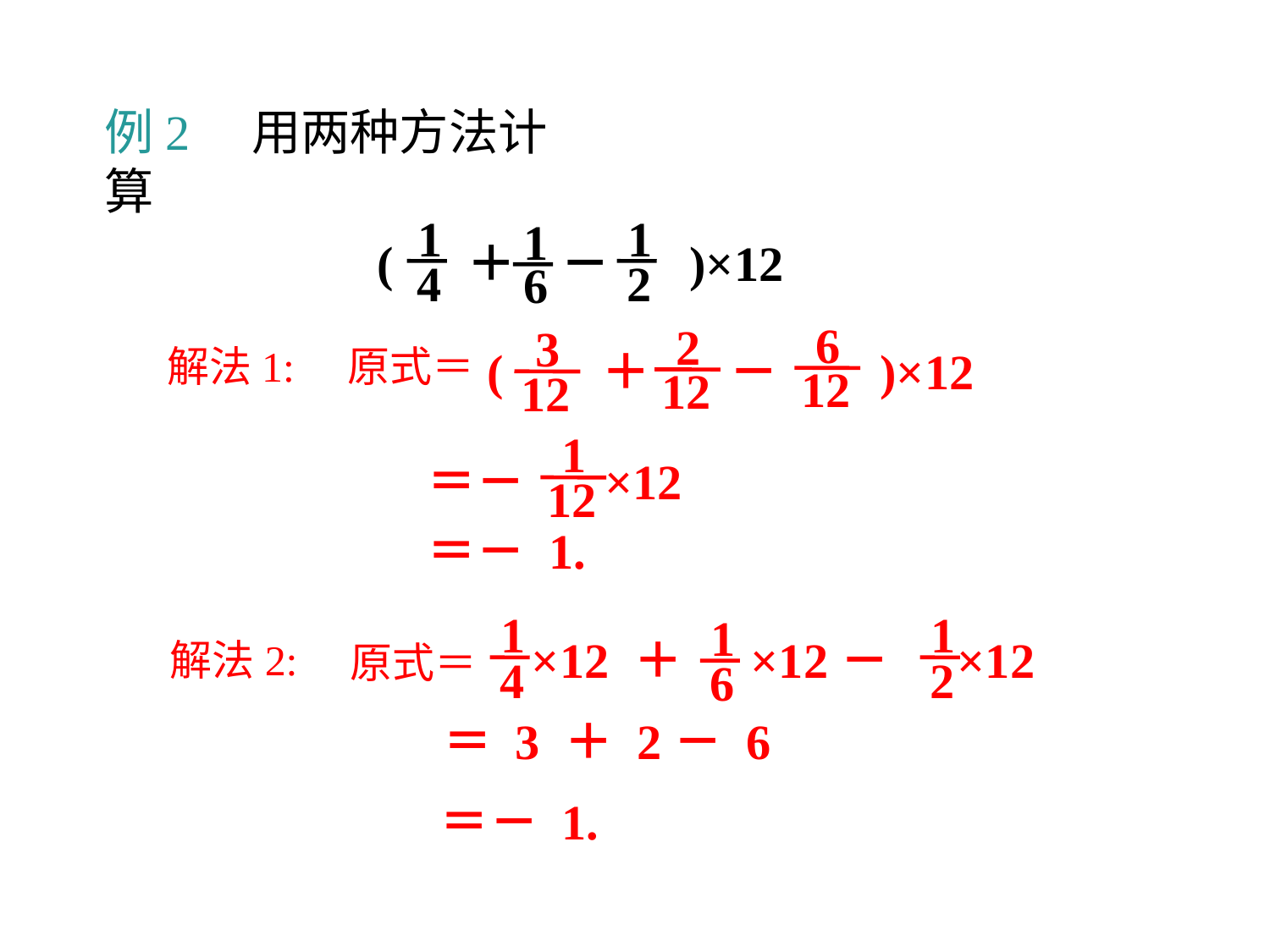

例2　用两种方法计算
1
4

1
2

1
6

(     ＋    －      )×12
 6
12

 2
12

 3
12

(       ＋       －        )×12
解法1:
原式＝
 1
12

＝－      ×12
＝－ 1.
1
4

1
2

1
6

     ×12 ＋     ×12－     ×12
解法2:
原式＝
 ＝ 3 ＋ 2－ 6
＝－ 1.